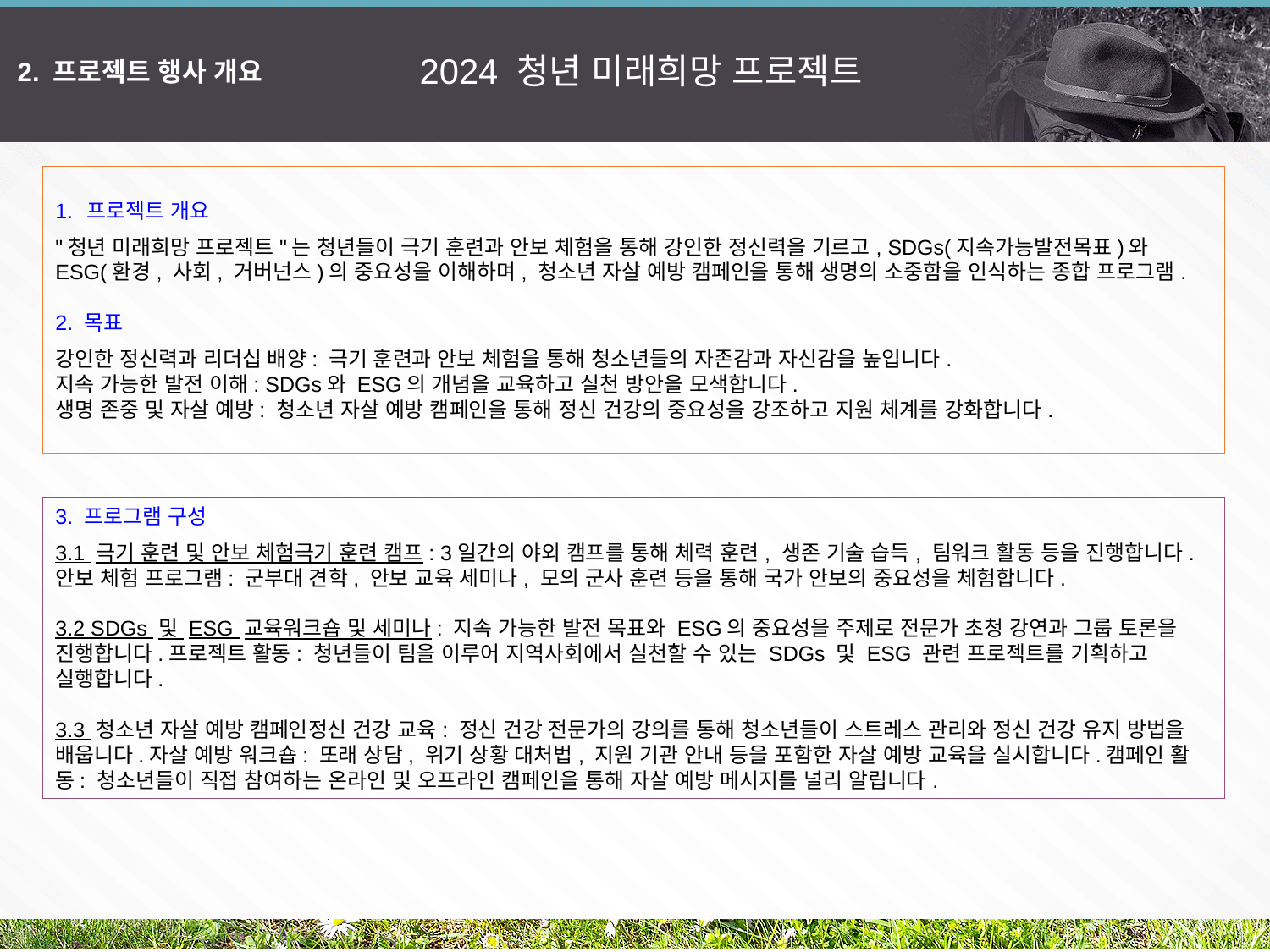

2024 청년 미래희망 프로젝트
2. 프로젝트 행사 개요

프로젝트 개요

"청년 미래희망 프로젝트"는 청년들이 극기 훈련과 안보 체험을 통해 강인한 정신력을 기르고, SDGs(지속가능발전목표)와 ESG(환경, 사회, 거버넌스)의 중요성을 이해하며, 청소년 자살 예방 캠페인을 통해 생명의 소중함을 인식하는 종합 프로그램.

2. 목표

강인한 정신력과 리더십 배양: 극기 훈련과 안보 체험을 통해 청소년들의 자존감과 자신감을 높입니다.
지속 가능한 발전 이해: SDGs와 ESG의 개념을 교육하고 실천 방안을 모색합니다.
생명 존중 및 자살 예방: 청소년 자살 예방 캠페인을 통해 정신 건강의 중요성을 강조하고 지원 체계를 강화합니다.

3. 프로그램 구성

3.1 극기 훈련 및 안보 체험극기 훈련 캠프: 3일간의 야외 캠프를 통해 체력 훈련, 생존 기술 습득, 팀워크 활동 등을 진행합니다.안보 체험 프로그램: 군부대 견학, 안보 교육 세미나, 모의 군사 훈련 등을 통해 국가 안보의 중요성을 체험합니다.

3.2 SDGs 및 ESG 교육워크숍 및 세미나: 지속 가능한 발전 목표와 ESG의 중요성을 주제로 전문가 초청 강연과 그룹 토론을 진행합니다.프로젝트 활동: 청년들이 팀을 이루어 지역사회에서 실천할 수 있는 SDGs 및 ESG 관련 프로젝트를 기획하고 실행합니다.

3.3 청소년 자살 예방 캠페인정신 건강 교육: 정신 건강 전문가의 강의를 통해 청소년들이 스트레스 관리와 정신 건강 유지 방법을 배웁니다.자살 예방 워크숍: 또래 상담, 위기 상황 대처법, 지원 기관 안내 등을 포함한 자살 예방 교육을 실시합니다.캠페인 활동: 청소년들이 직접 참여하는 온라인 및 오프라인 캠페인을 통해 자살 예방 메시지를 널리 알립니다.